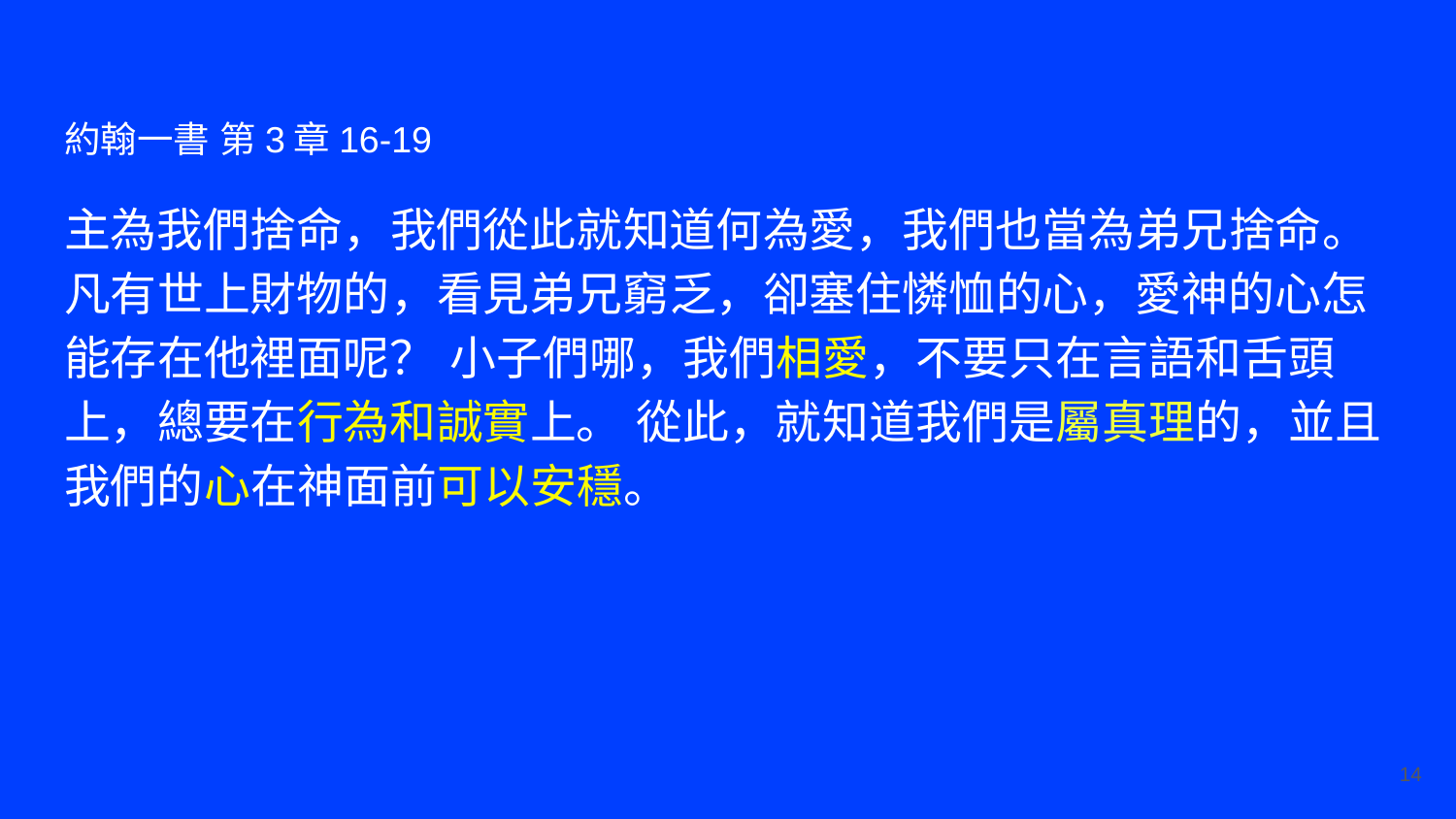

約翰一書 第3章16-19
主為我們捨命，我們從此就知道何為愛，我們也當為弟兄捨命。 凡有世上財物的，看見弟兄窮乏，卻塞住憐恤的心，愛神的心怎能存在他裡面呢？ 小子們哪，我們相愛，不要只在言語和舌頭上，總要在行為和誠實上。 從此，就知道我們是屬真理的，並且我們的心在神面前可以安穩。
14